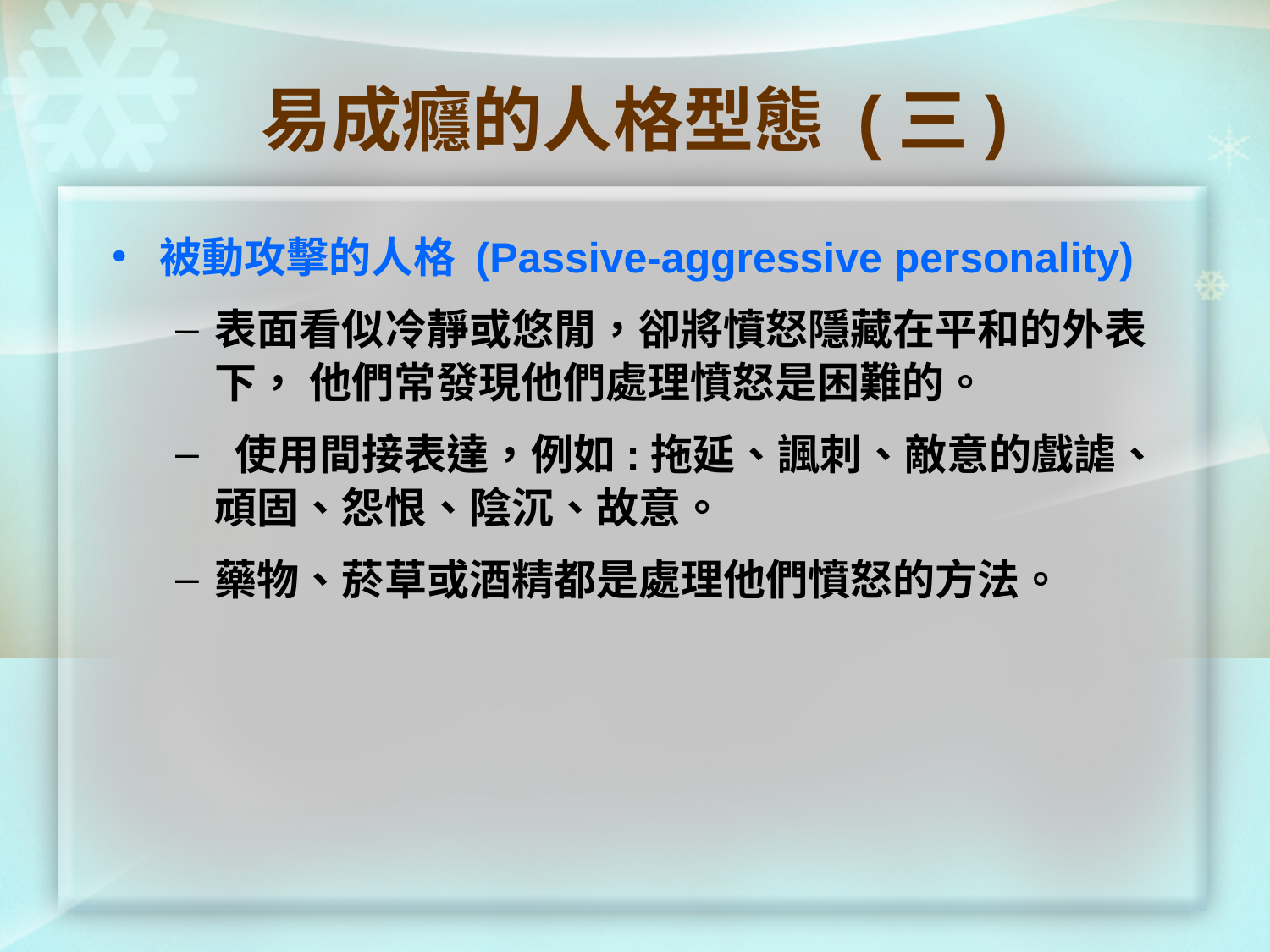

# 易成癮的人格型態 (三)
被動攻擊的人格 (Passive-aggressive personality)
表面看似冷靜或悠閒，卻將憤怒隱藏在平和的外表下， 他們常發現他們處理憤怒是困難的。
 使用間接表達，例如:拖延、諷刺、敵意的戲謔、頑固、怨恨、陰沉、故意。
藥物、菸草或酒精都是處理他們憤怒的方法。